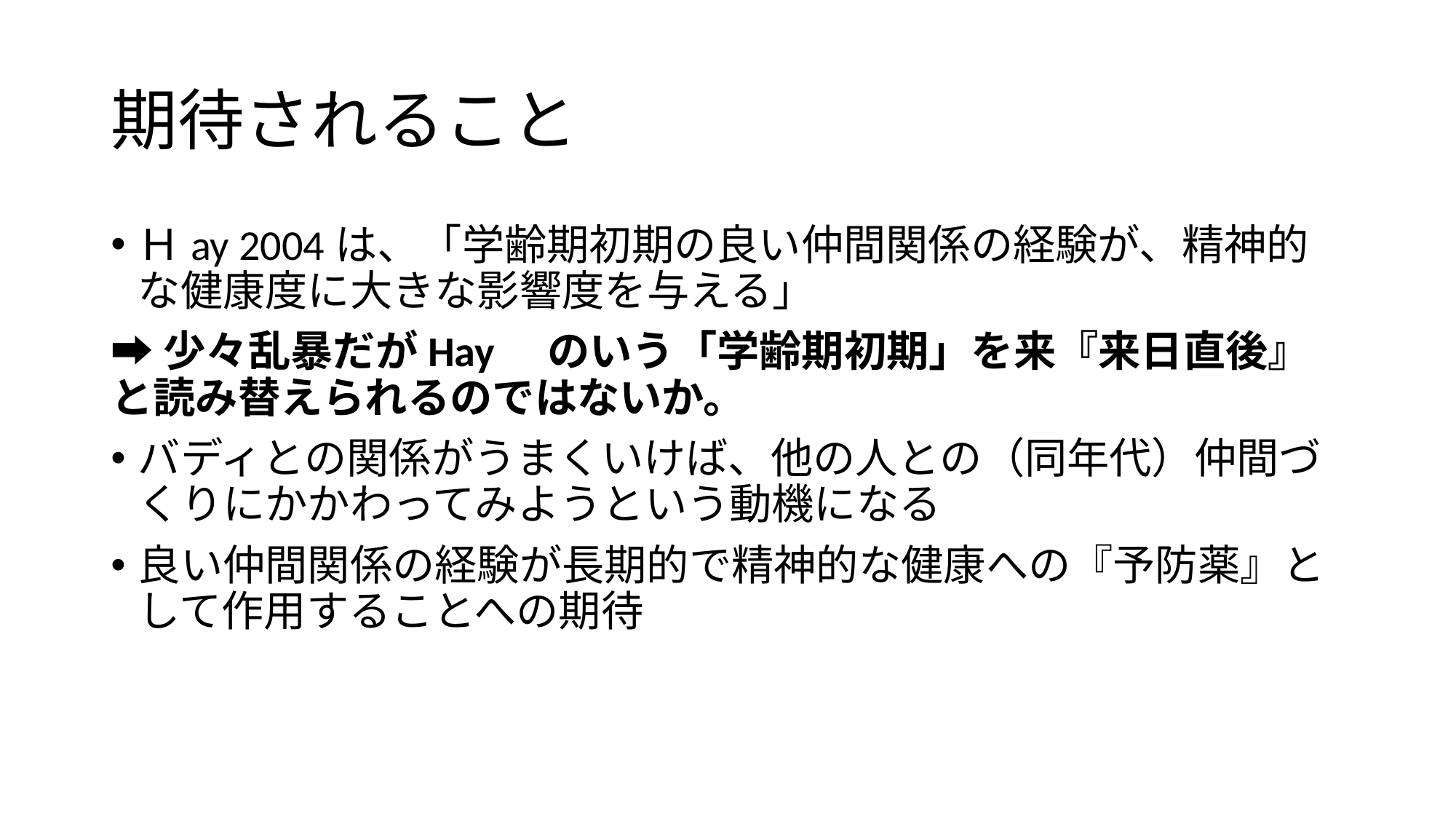

# 期待されること
Ｈay 2004は、「学齢期初期の良い仲間関係の経験が、精神的な健康度に大きな影響度を与える」
➡少々乱暴だがHay　のいう「学齢期初期」を来『来日直後』と読み替えられるのではないか。
バディとの関係がうまくいけば、他の人との（同年代）仲間づくりにかかわってみようという動機になる
良い仲間関係の経験が長期的で精神的な健康への『予防薬』として作用することへの期待